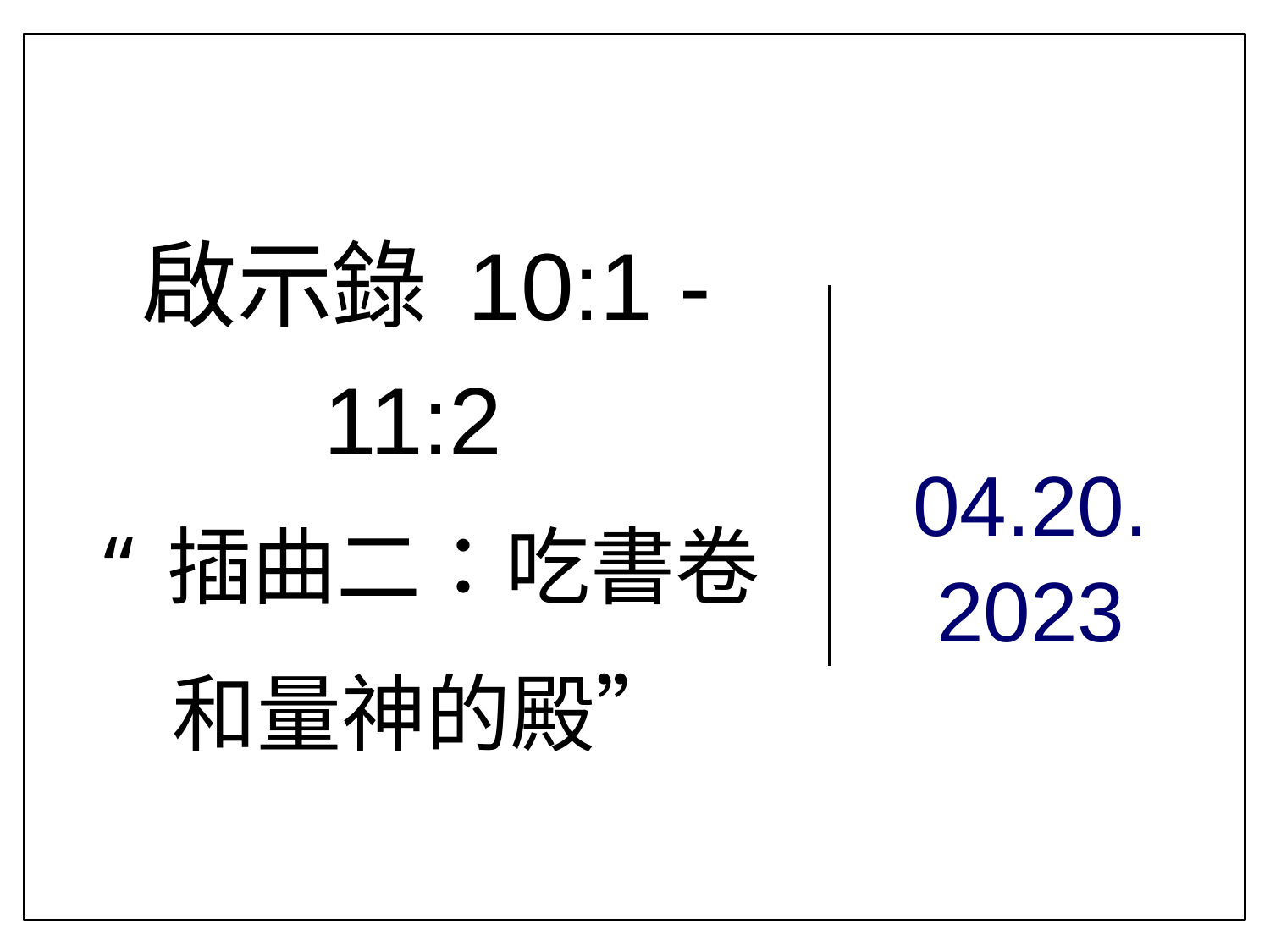

# 啟示錄 10:1 - 11:2 “插曲二：吃書卷和量神的殿”
04.20.
2023